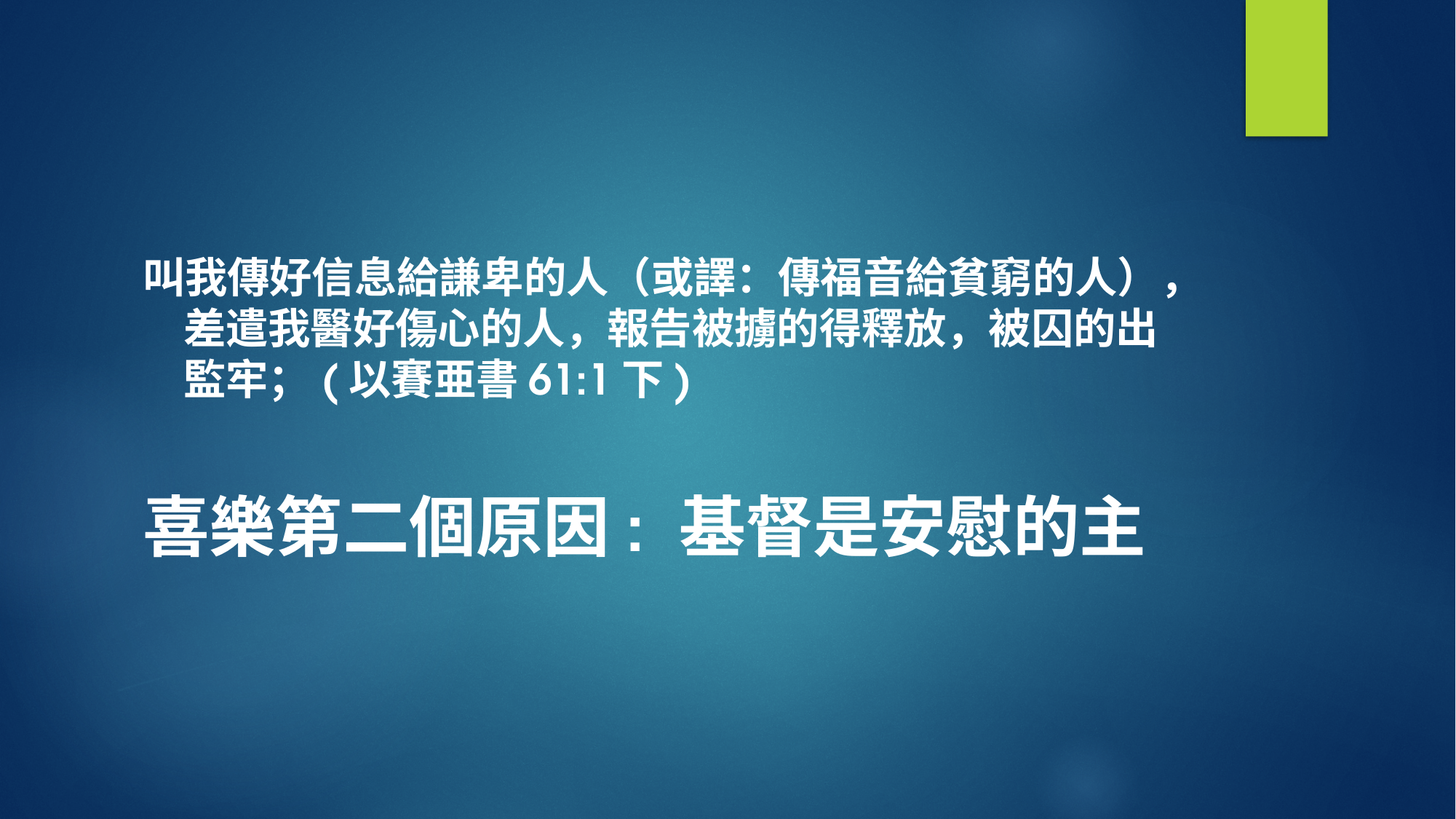

叫我傳好信息給謙卑的人（或譯：傳福音給貧窮的人），差遣我醫好傷心的人，報告被擄的得釋放，被囚的出監牢；(以賽亜書61:1下)

喜樂第二個原因: 基督是安慰的主